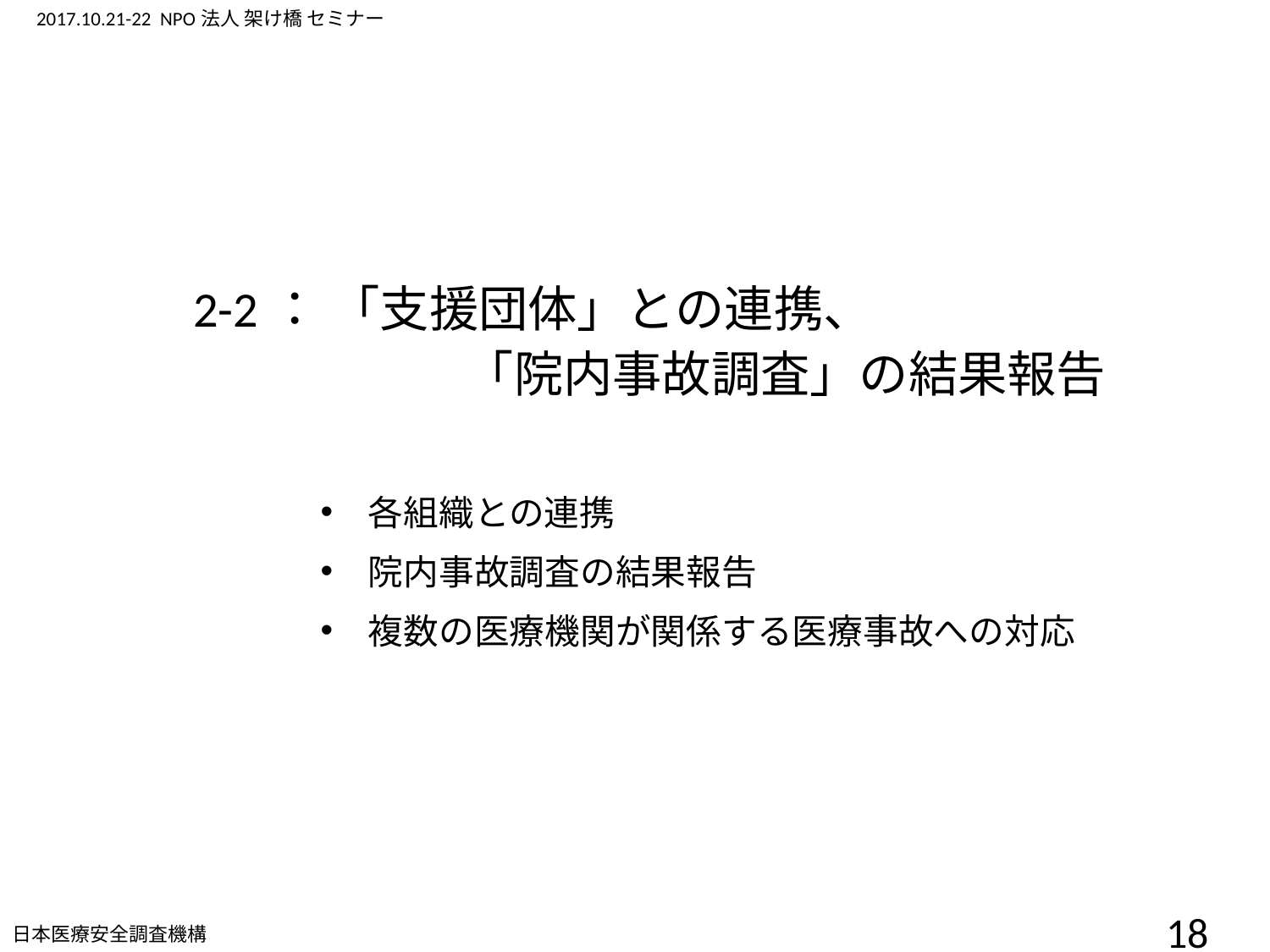

2-2： 「支援団体」との連携、
　　　　　　｢院内事故調査」の結果報告

各組織との連携
院内事故調査の結果報告
複数の医療機関が関係する医療事故への対応